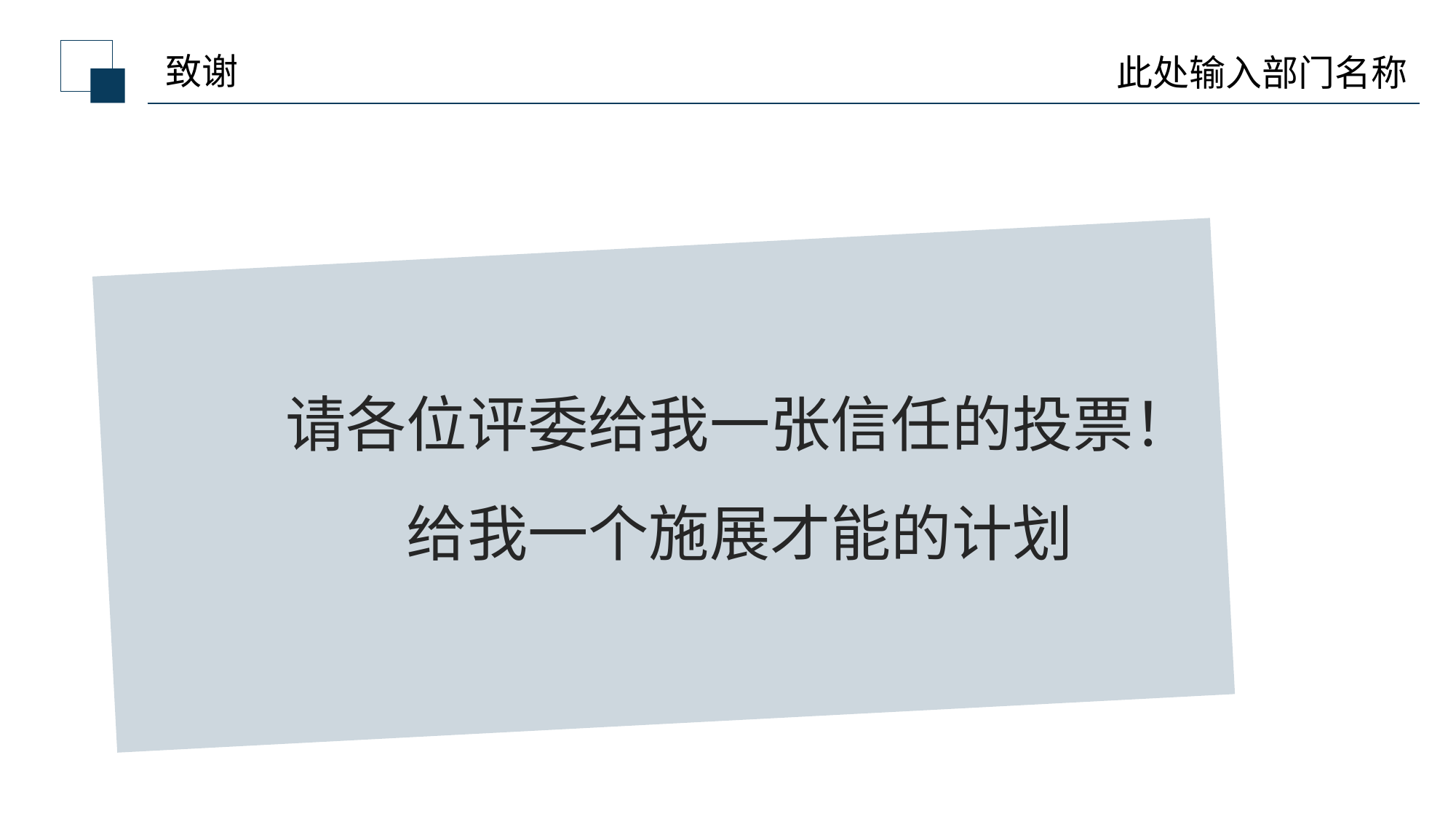

致谢
此处输入部门名称

请各位评委给我一张信任的投票！
给我一个施展才能的计划